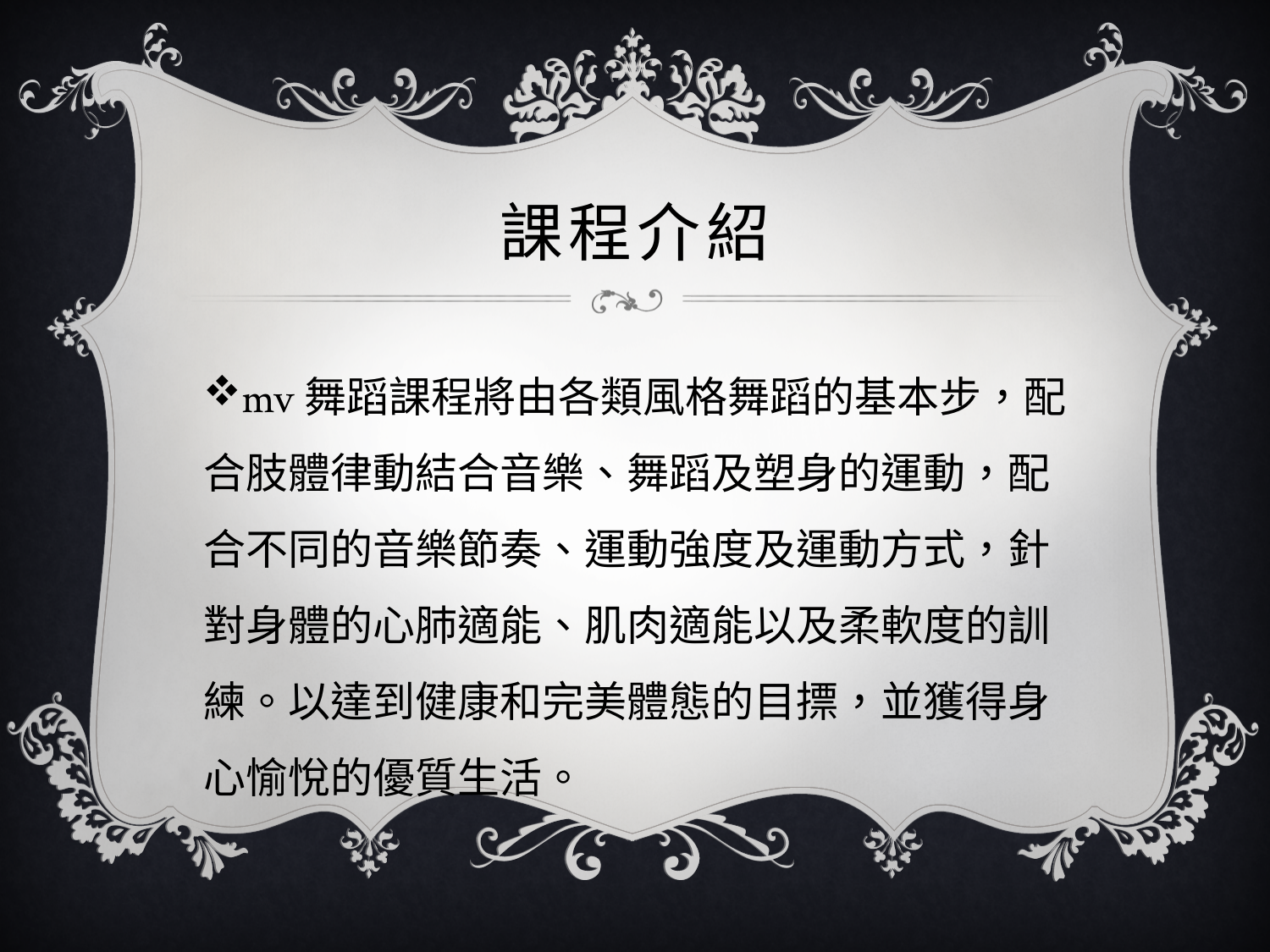

# 課程介紹
mv舞蹈課程將由各類風格舞蹈的基本步，配合肢體律動結合音樂、舞蹈及塑身的運動，配合不同的音樂節奏、運動強度及運動方式，針對身體的心肺適能、肌肉適能以及柔軟度的訓練。以達到健康和完美體態的目摽，並獲得身心愉悅的優質生活。